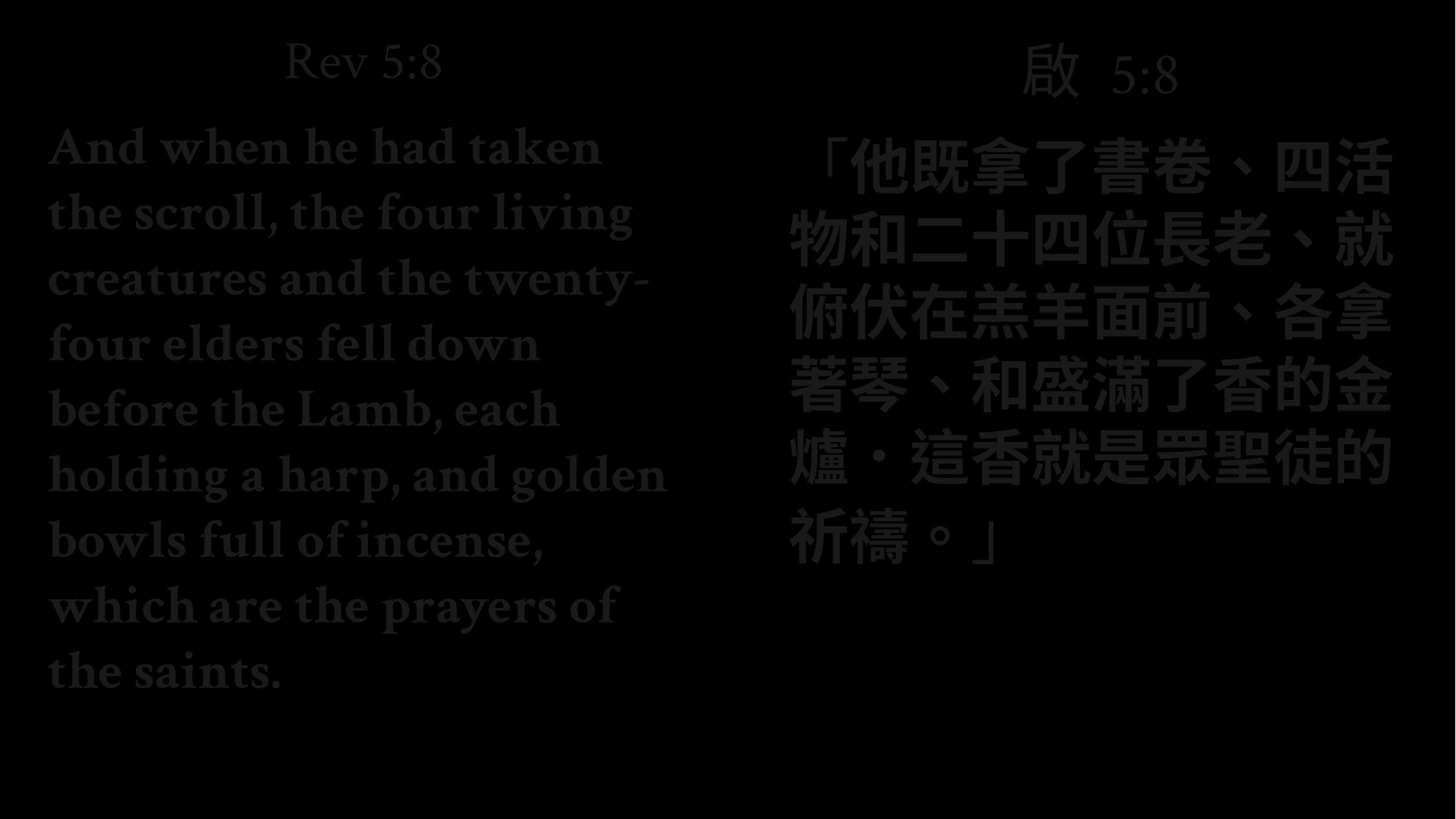

Rev 5:8
And when he had taken the scroll, the four living creatures and the twenty-four elders fell down before the Lamb, each holding a harp, and golden bowls full of incense, which are the prayers of the saints.
啟 5:8
「他既拿了書卷、四活物和二十四位長老、就俯伏在羔羊面前、各拿著琴、和盛滿了香的金爐．這香就是眾聖徒的祈禱。」